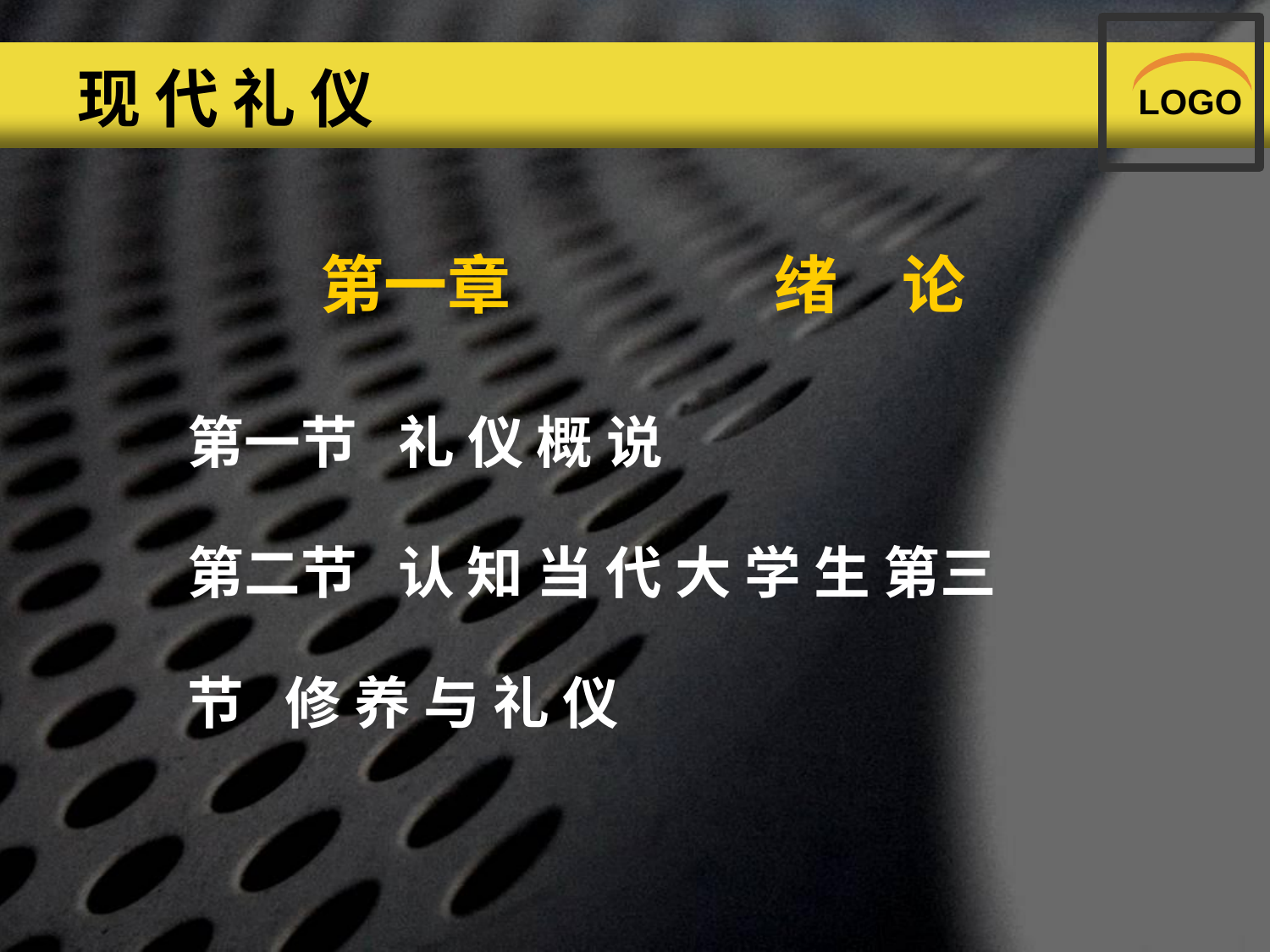

# 现 代 礼 仪
LOGO

第一章	绪	论

第一节 礼 仪 概 说
第二节 认 知 当 代 大 学 生 第三节 修 养 与 礼 仪